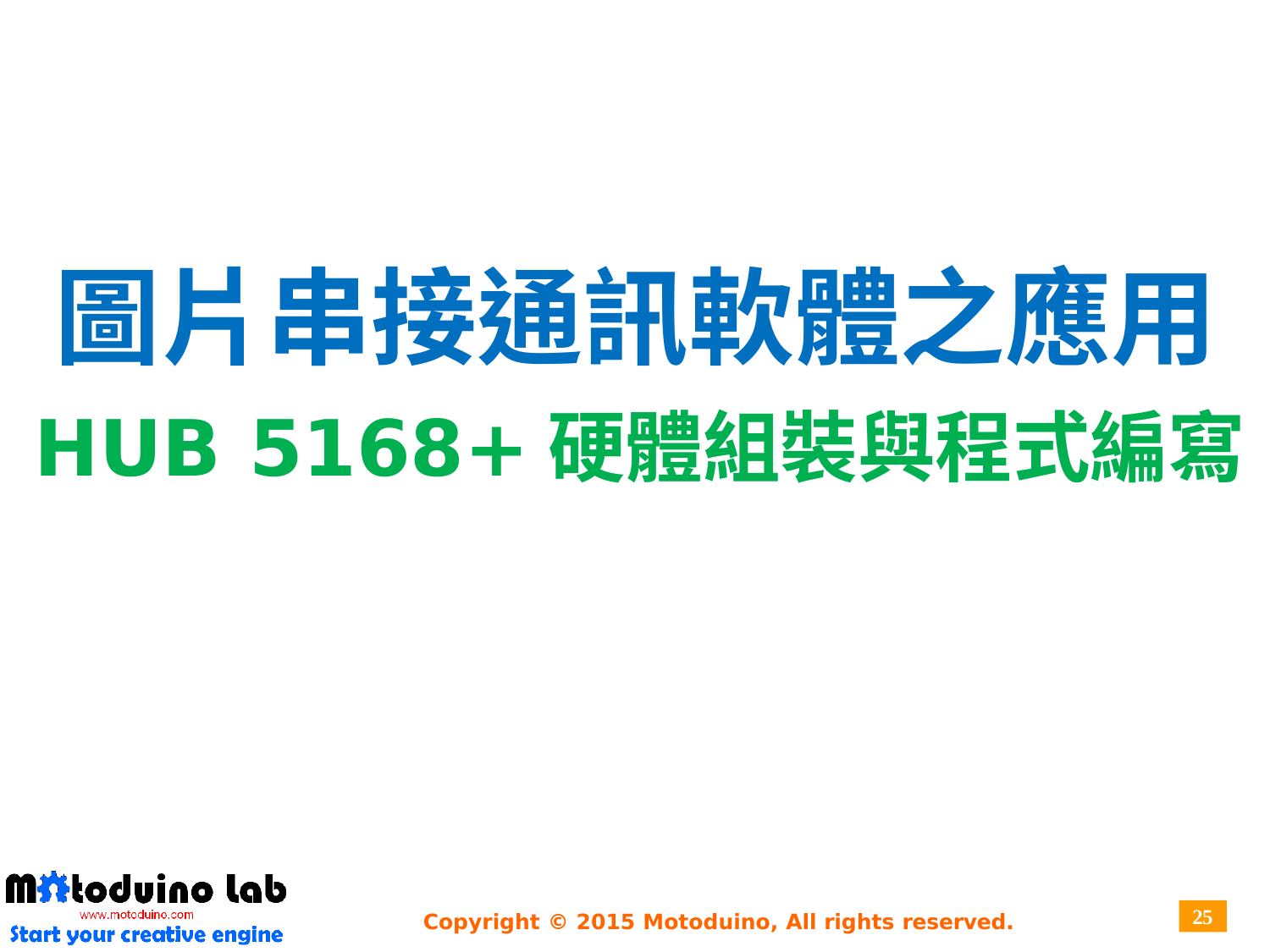

# 圖片串接通訊軟體之應用
HUB 5168+硬體組裝與程式編寫
25
Copyright © 2015 Motoduino, All rights reserved.